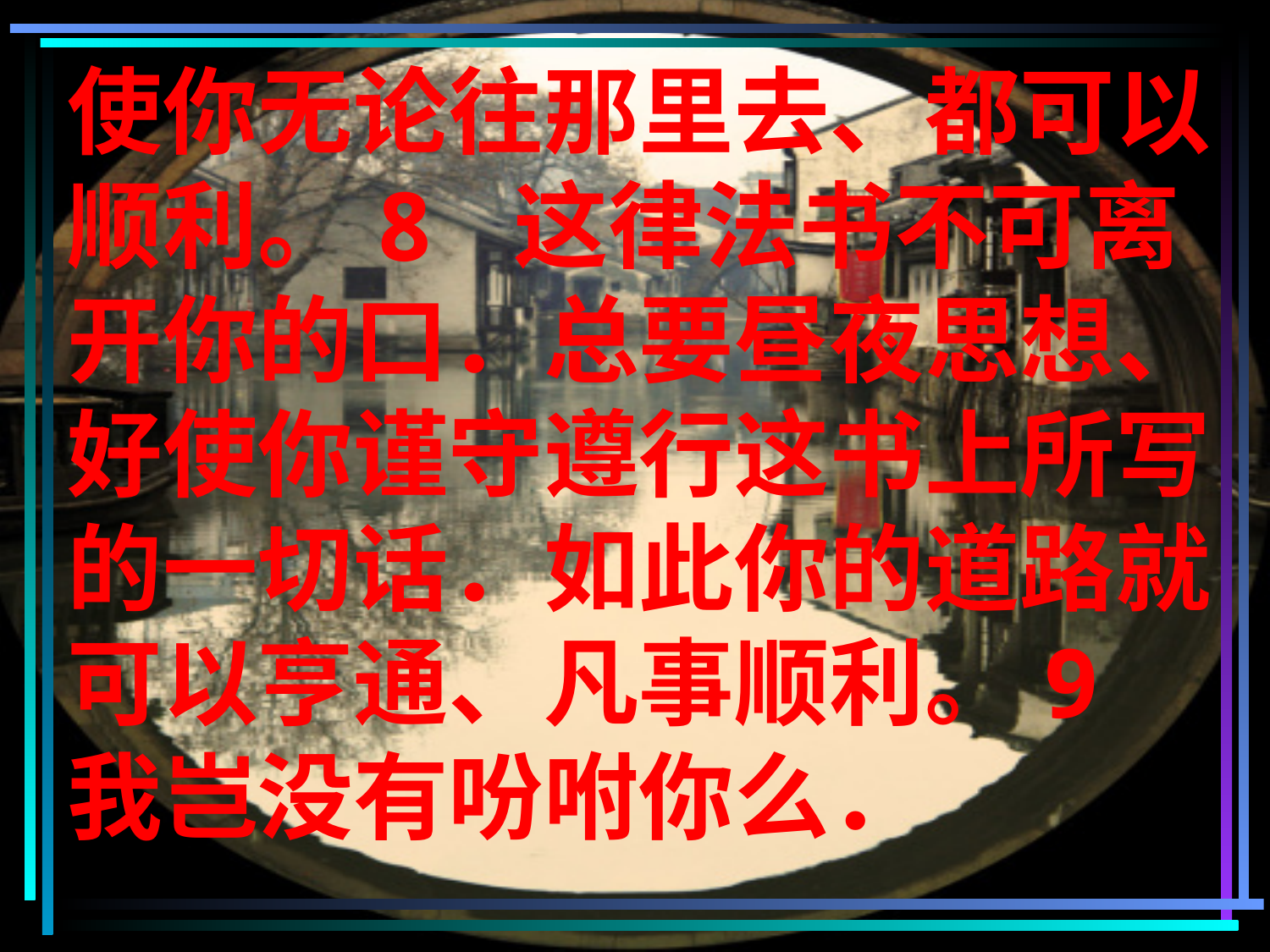

使你无论往那里去、都可以顺利。8 这律法书不可离开你的口．总要昼夜思想、好使你谨守遵行这书上所写的一切话．如此你的道路就可以亨通、凡事顺利。9 我岂没有吩咐你么．
#